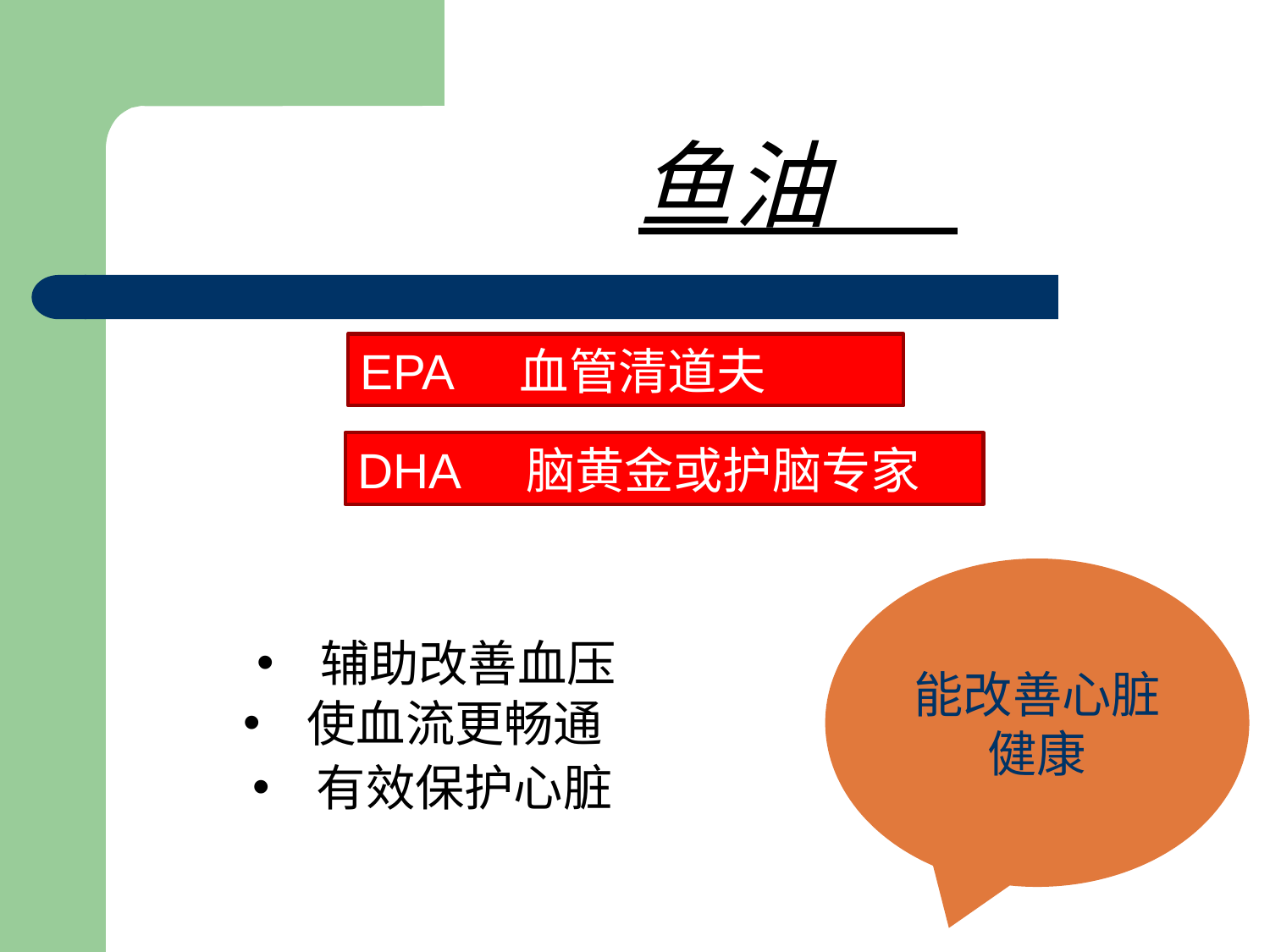

鱼油
EPA    血管清道夫
DHA    脑黄金或护脑专家
能改善心脏健康
辅助改善血压
使血流更畅通
有效保护心脏